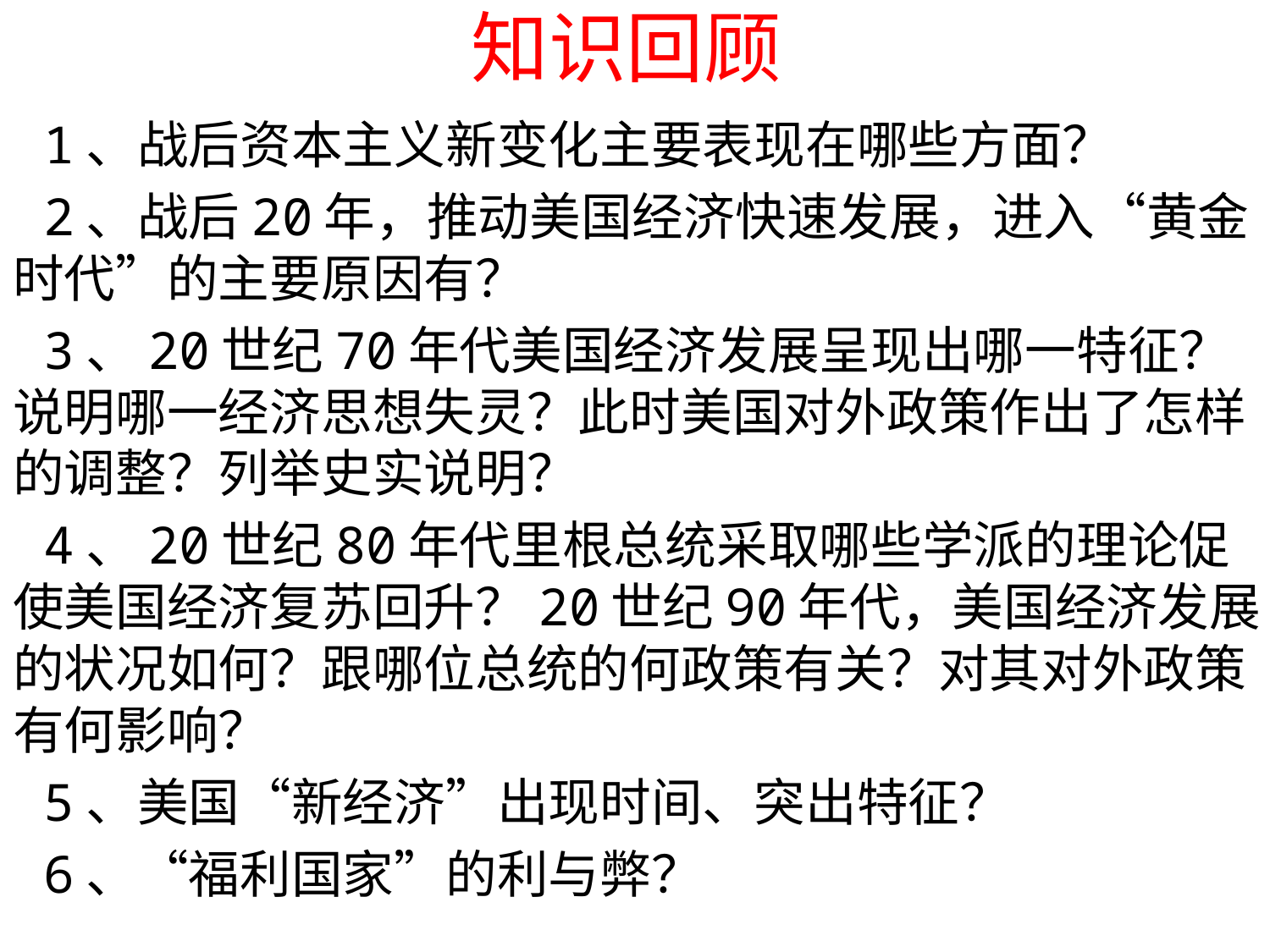

# 知识回顾
 1、战后资本主义新变化主要表现在哪些方面？
 2、战后20年，推动美国经济快速发展，进入“黄金时代”的主要原因有？
 3、20世纪70年代美国经济发展呈现出哪一特征？说明哪一经济思想失灵？此时美国对外政策作出了怎样的调整？列举史实说明？
 4、20世纪80年代里根总统采取哪些学派的理论促使美国经济复苏回升？20世纪90年代，美国经济发展的状况如何？跟哪位总统的何政策有关？对其对外政策有何影响？
 5、美国“新经济”出现时间、突出特征？
 6、“福利国家”的利与弊？